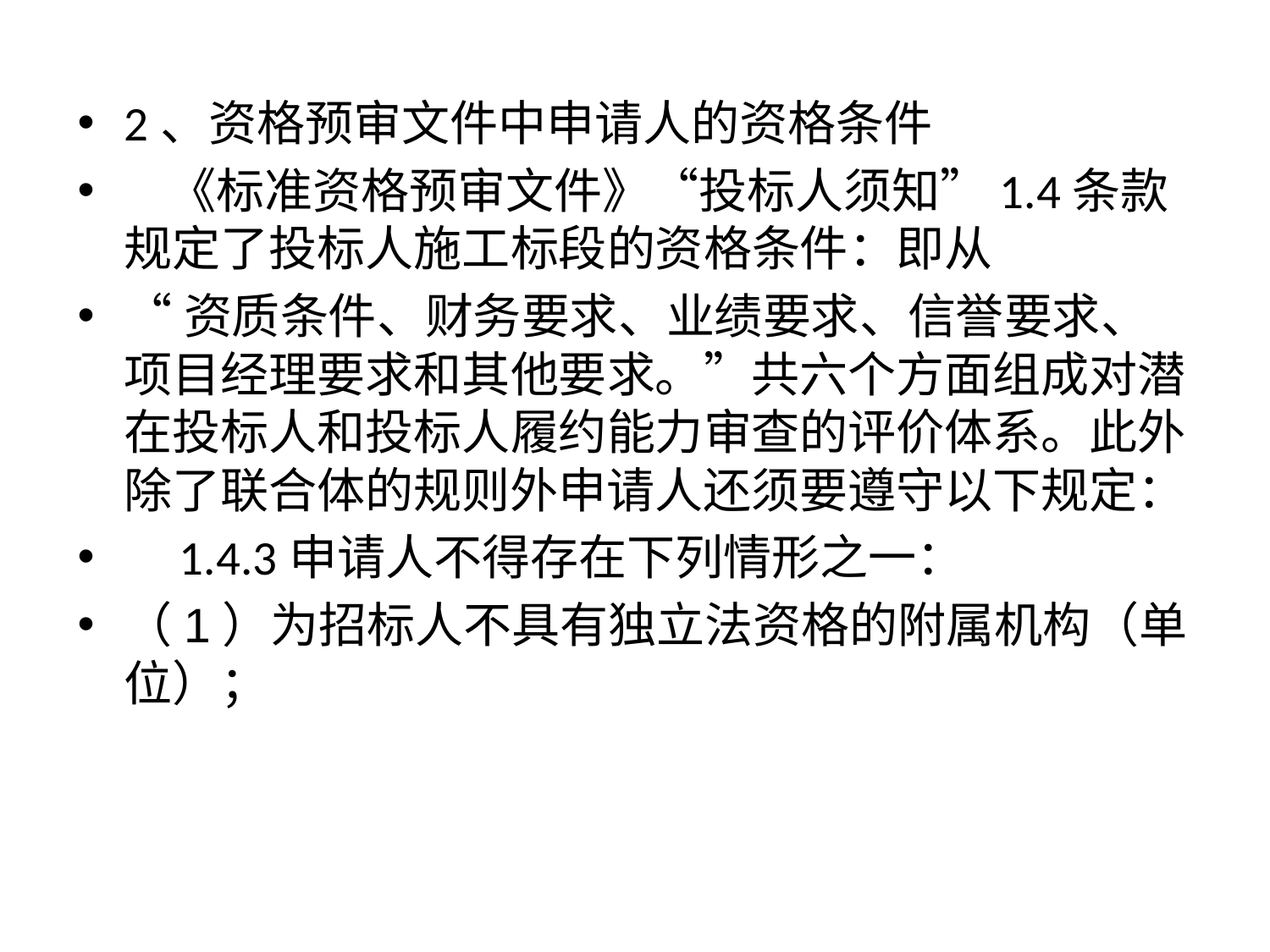

2、资格预审文件中申请人的资格条件
   《标准资格预审文件》“投标人须知”1.4条款规定了投标人施工标段的资格条件：即从
“资质条件、财务要求、业绩要求、信誉要求、项目经理要求和其他要求。”共六个方面组成对潜在投标人和投标人履约能力审查的评价体系。此外除了联合体的规则外申请人还须要遵守以下规定：
     1.4.3申请人不得存在下列情形之一：
（1）为招标人不具有独立法资格的附属机构（单位）；